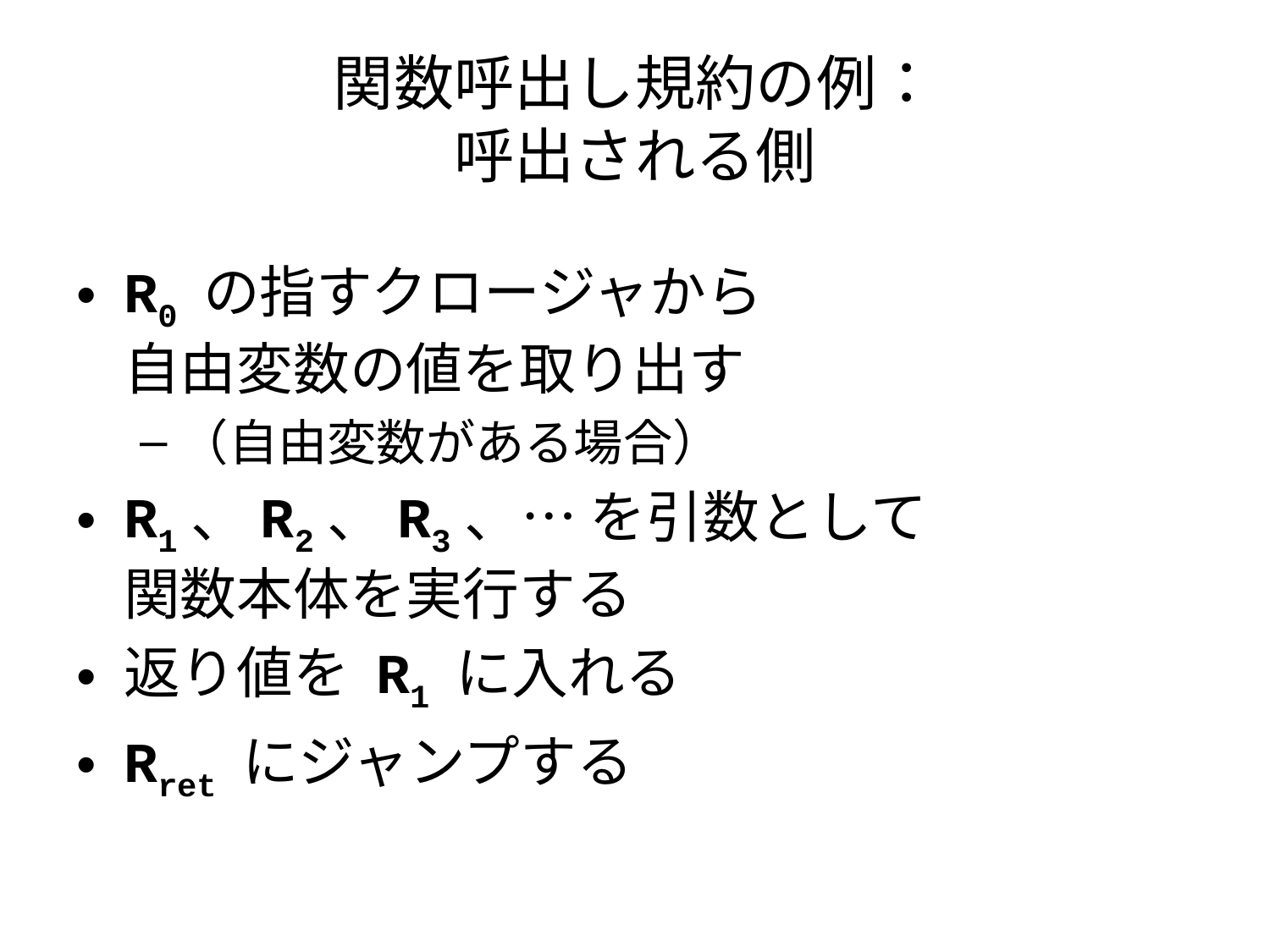

# 関数呼出し規約の例： 呼出される側
R0 の指すクロージャから
自由変数の値を取り出す
（自由変数がある場合）
R1、R2、R3、… を引数として
関数本体を実行する
返り値を R1 に入れる
Rret にジャンプする